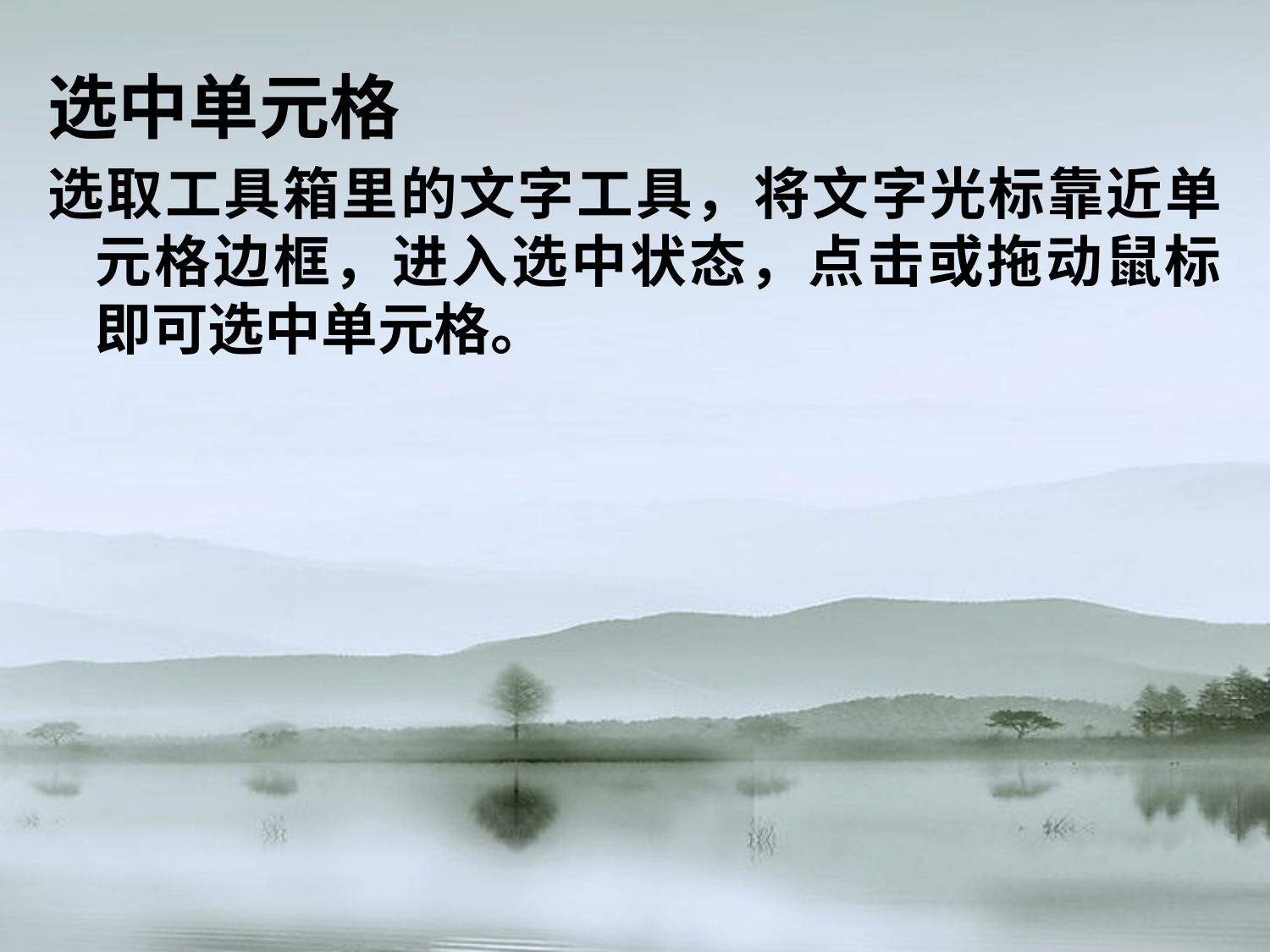

选中单元格
选取工具箱里的文字工具，将文字光标靠近单元格边框，进入选中状态，点击或拖动鼠标即可选中单元格。